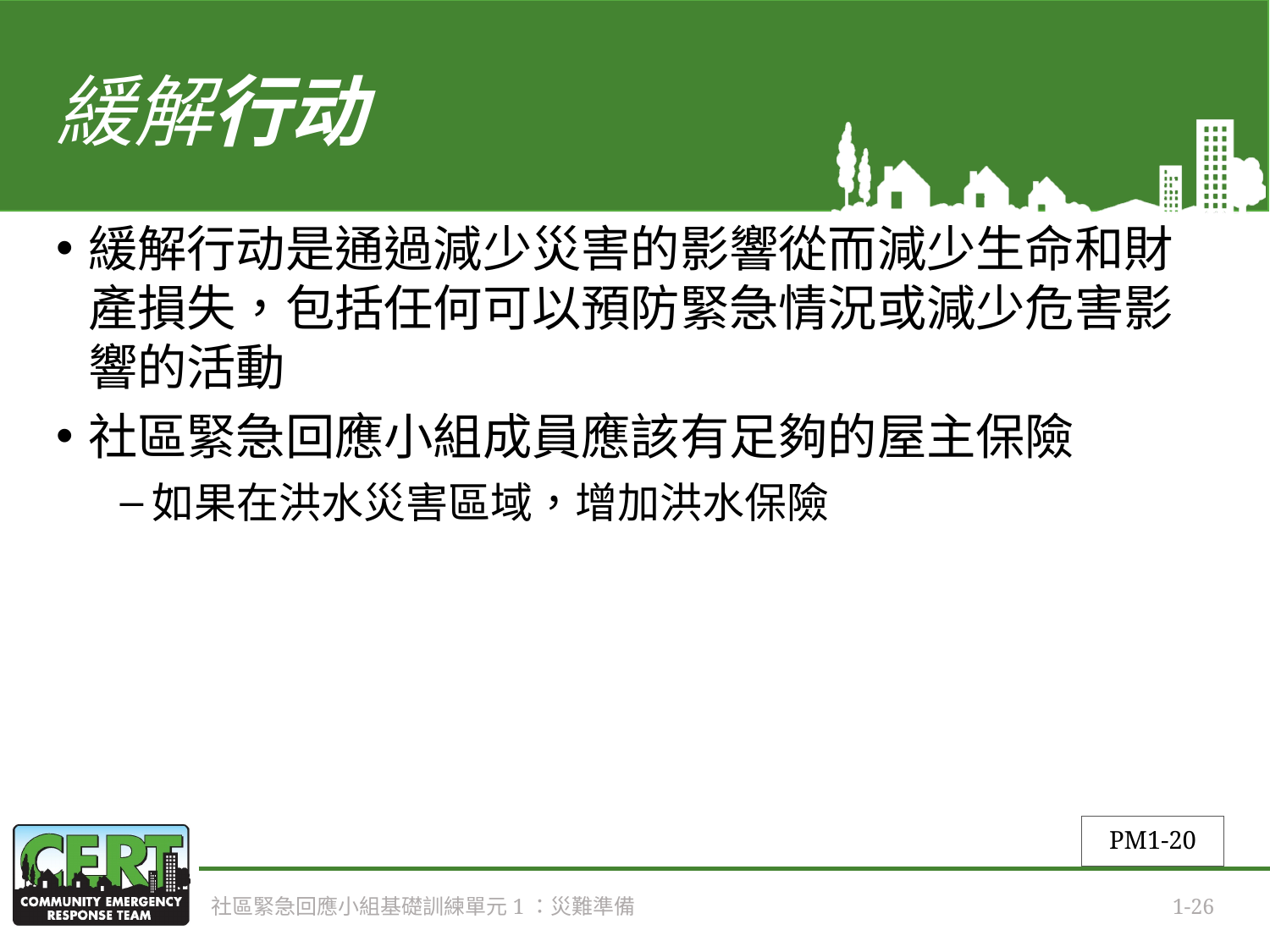

# 緩解行动
緩解行动是通過減少災害的影響從而減少生命和財產損失，包括任何可以預防緊急情況或減少危害影響的活動
社區緊急回應小組成員應該有足夠的屋主保險
如果在洪水災害區域，增加洪水保險

PM1-20
社區緊急回應小組基礎訓練單元1：災難準備
1-26